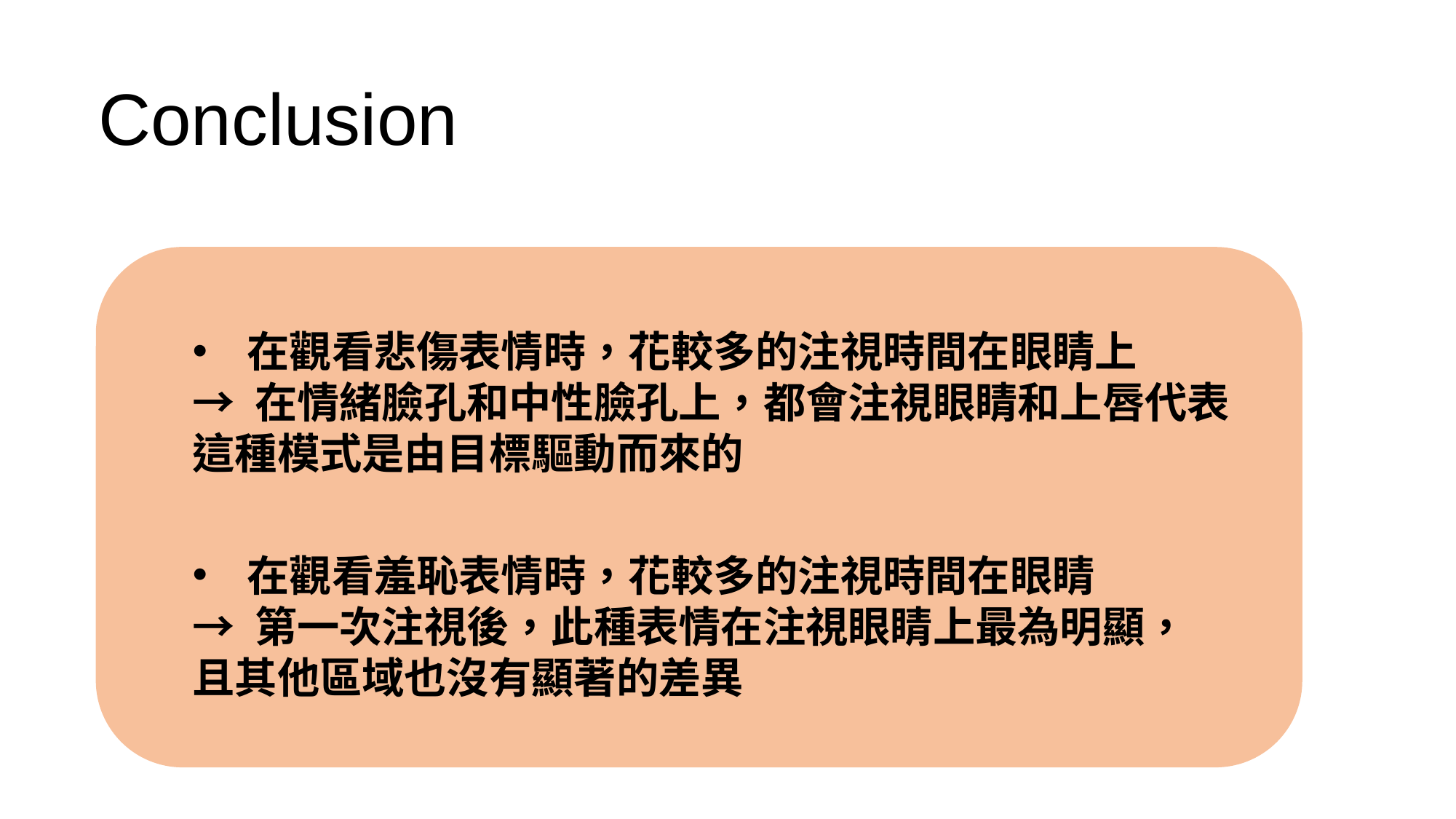

Conclusion

在觀看悲傷表情時，花較多的注視時間在眼睛上
→ 在情緒臉孔和中性臉孔上，都會注視眼睛和上唇代表這種模式是由目標驅動而來的
在觀看羞恥表情時，花較多的注視時間在眼睛
→ 第一次注視後，此種表情在注視眼睛上最為明顯，且其他區域也沒有顯著的差異